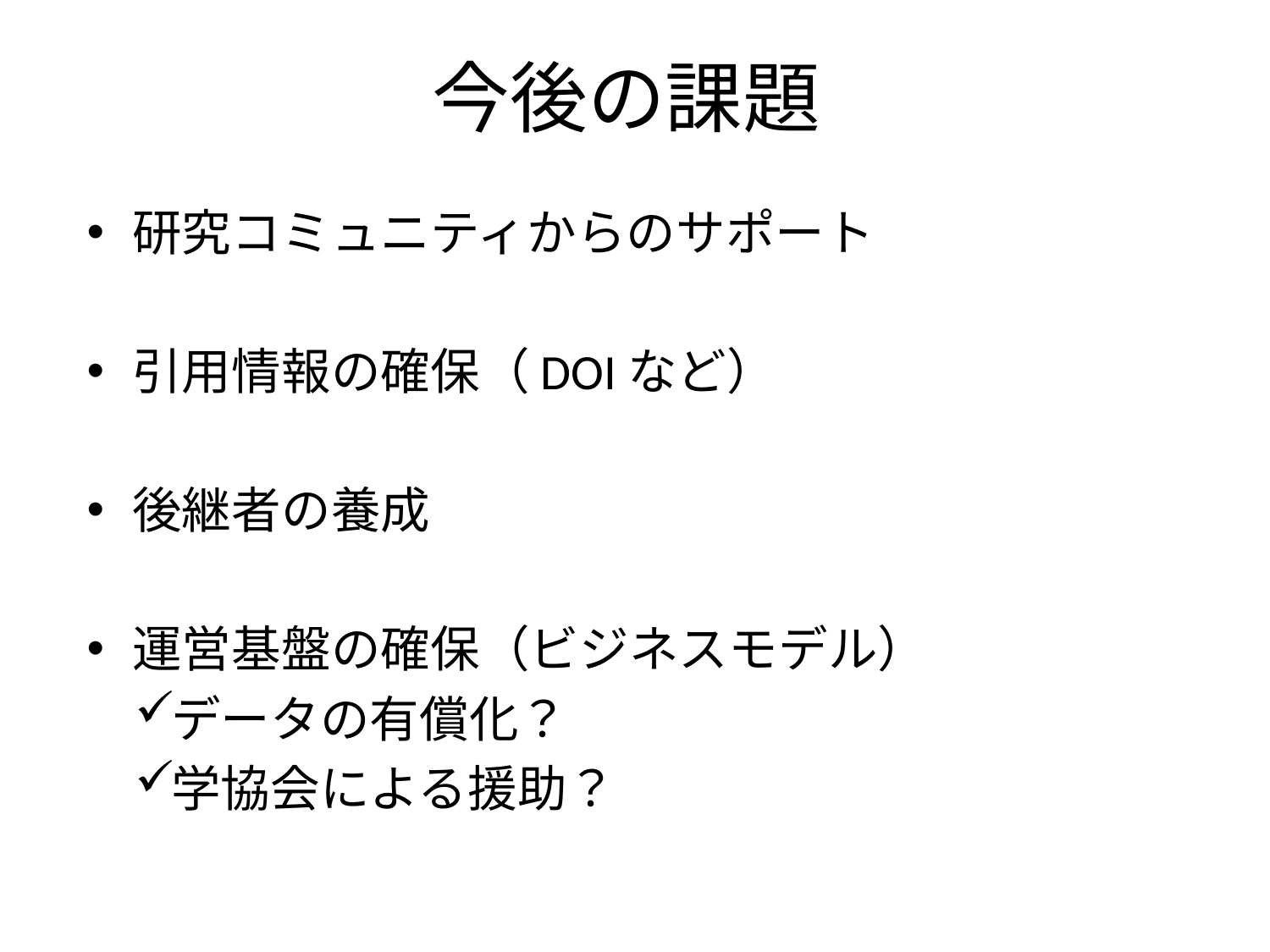

# 今後の課題
研究コミュニティからのサポート

引用情報の確保（DOIなど）

後継者の養成

運営基盤の確保（ビジネスモデル）
データの有償化？
学協会による援助？